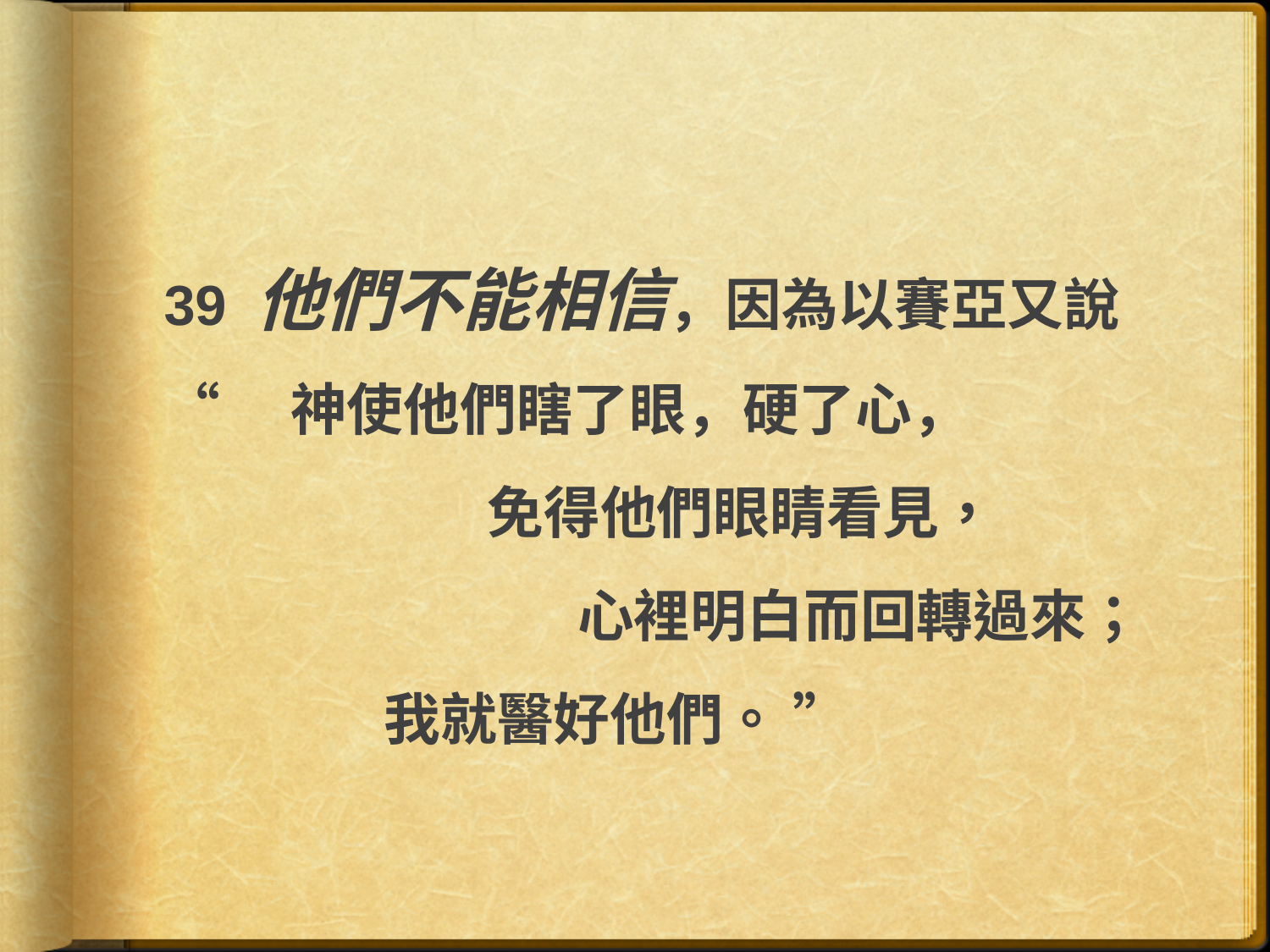

#
39 他們不能相信，因為以賽亞又說
“　神使他們瞎了眼，硬了心，
                        免得他們眼睛看見，
                               心裡明白而回轉過來；
                我就醫好他們。 ”